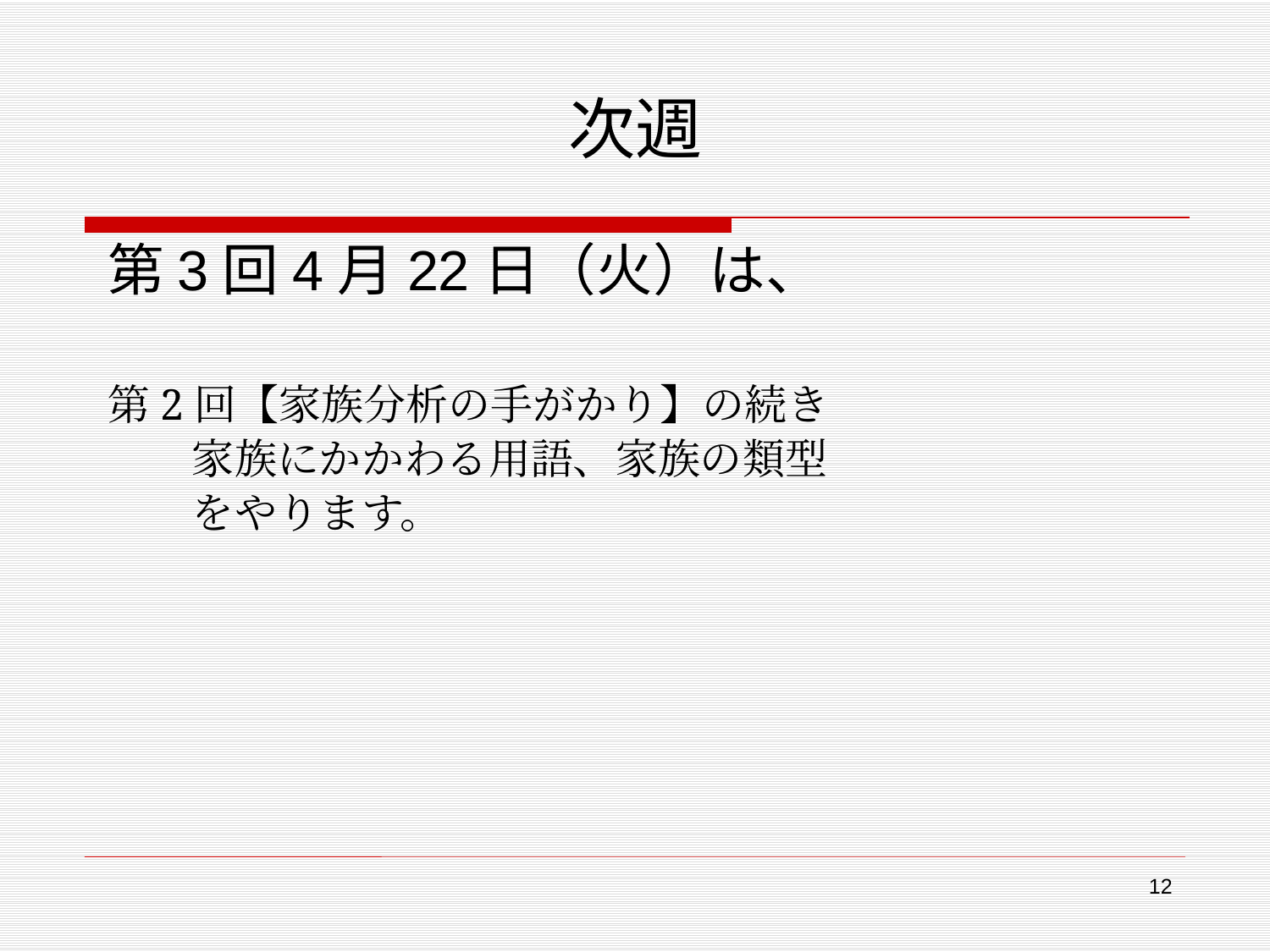

# 次週
第3回4月22日（火）は、

第2回【家族分析の手がかり】の続き
　　家族にかかわる用語、家族の類型
　　をやります。

12